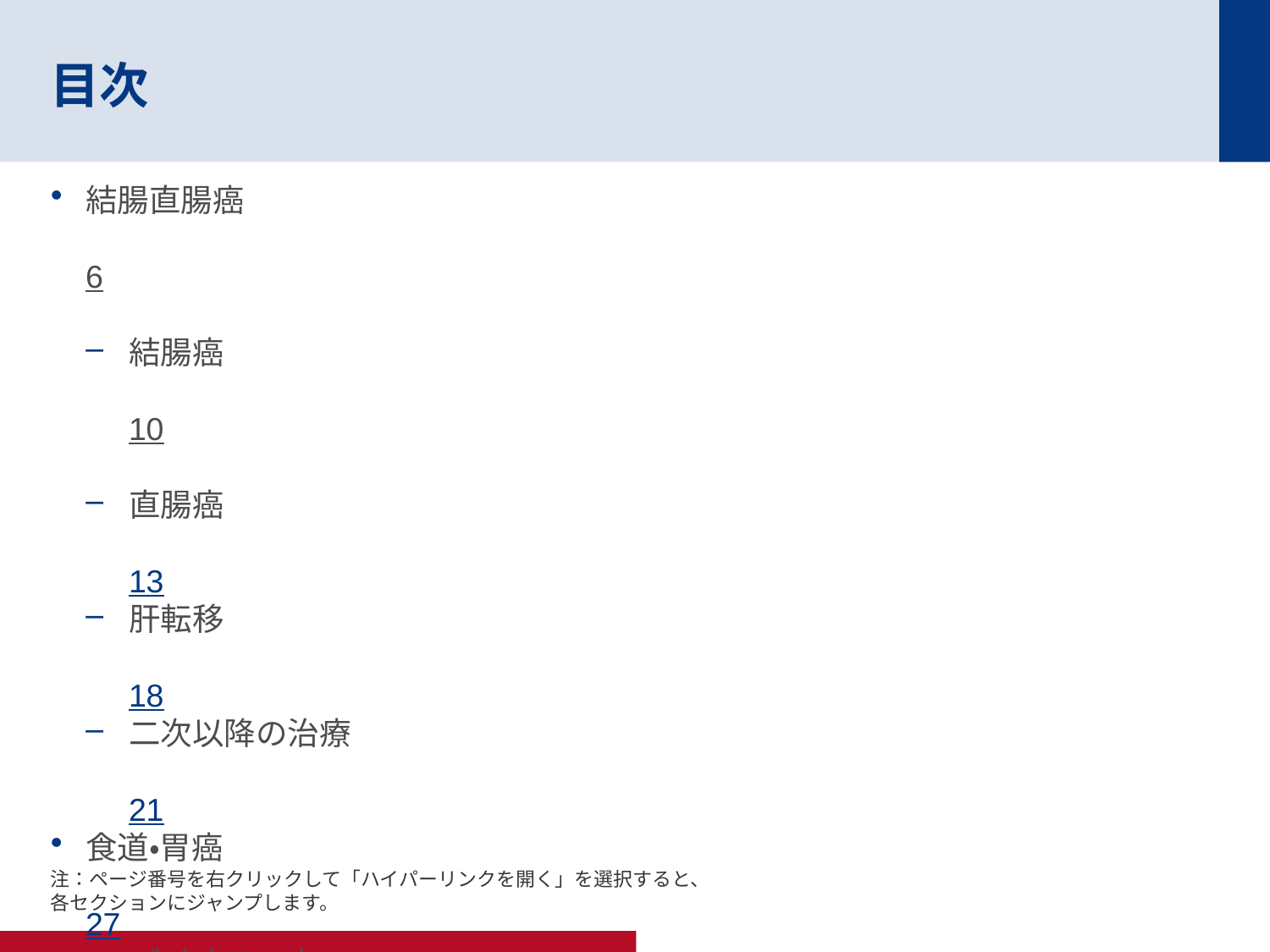

# 目次
結腸直腸癌	6
結腸癌	10
直腸癌	13
肝転移	18
二次以降の治療	21
食道・胃癌	27
バイオマーカー	45
肝細胞癌	50
膵癌	63
胆道癌	72
神経内分泌腫瘍	76

注：ページ番号を右クリックして「ハイパーリンクを開く」を選択すると、各セクションにジャンプします。